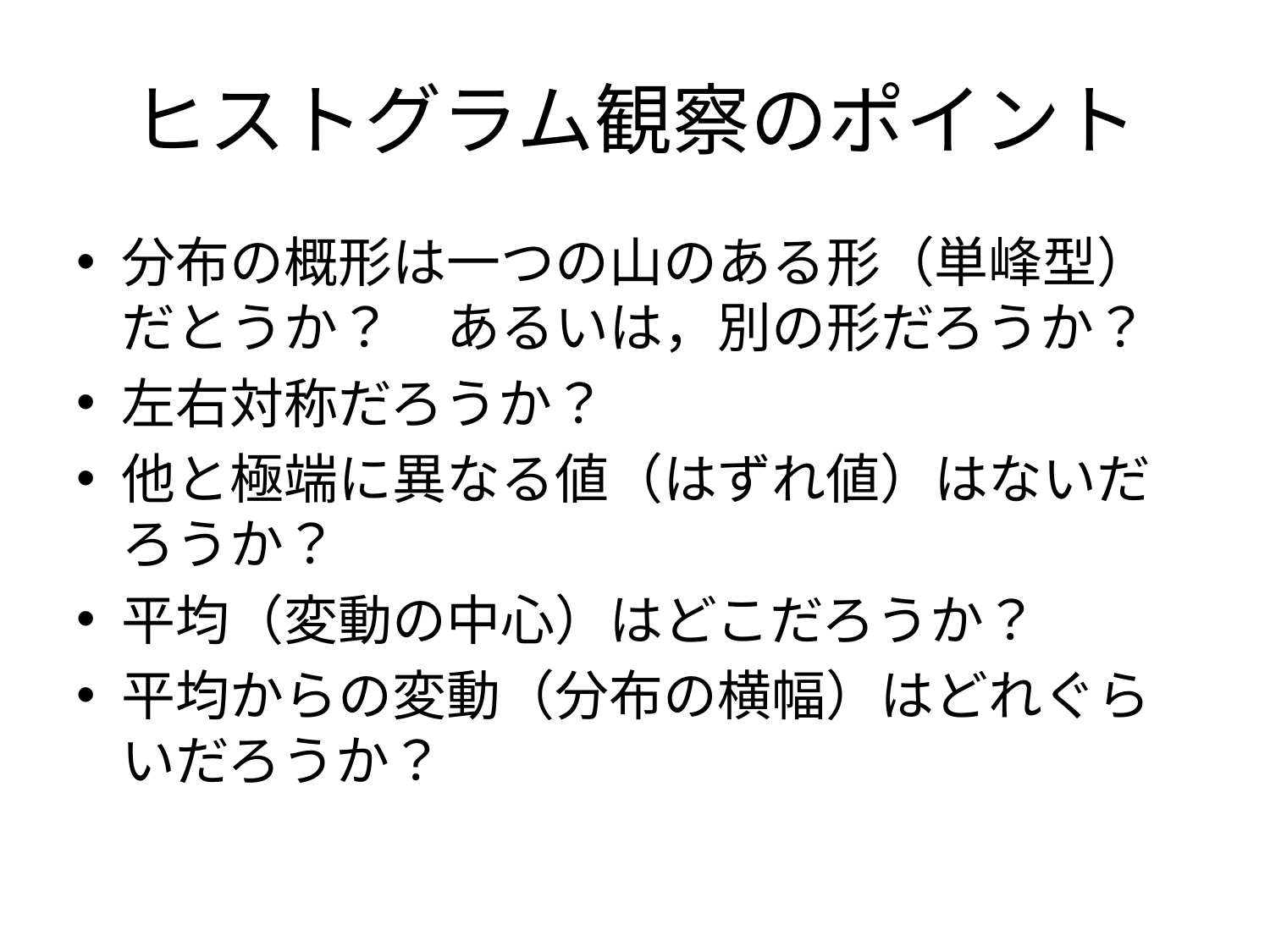

# ヒストグラム観察のポイント
分布の概形は一つの山のある形（単峰型）だとうか？　あるいは，別の形だろうか？
左右対称だろうか？
他と極端に異なる値（はずれ値）はないだろうか？
平均（変動の中心）はどこだろうか？
平均からの変動（分布の横幅）はどれぐらいだろうか？